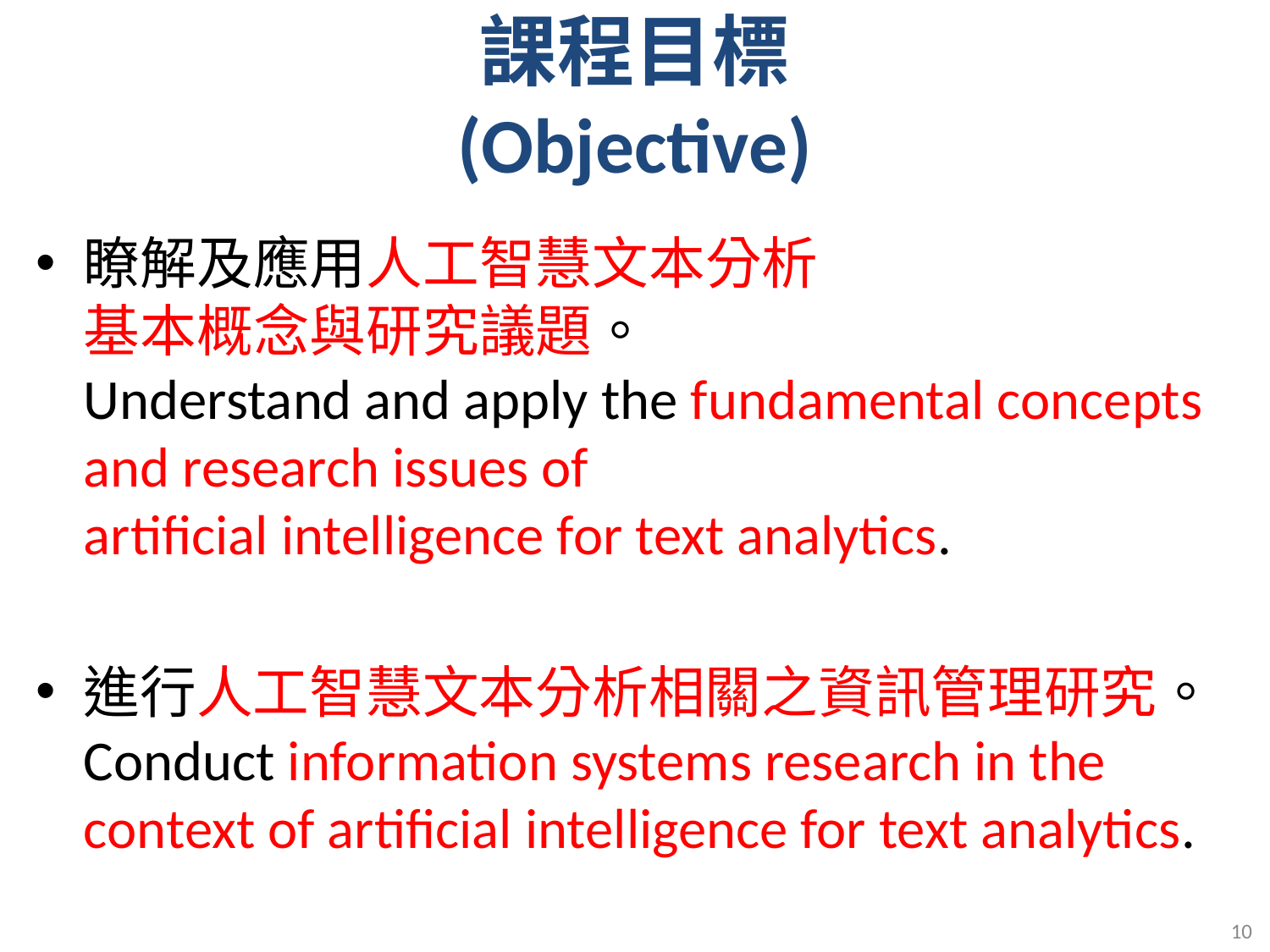

# 課程目標 (Objective)
瞭解及應用人工智慧文本分析
基本概念與研究議題。
Understand and apply the fundamental concepts and research issues of
artificial intelligence for text analytics.

進行人工智慧文本分析相關之資訊管理研究。
Conduct information systems research in the context of artificial intelligence for text analytics.

10